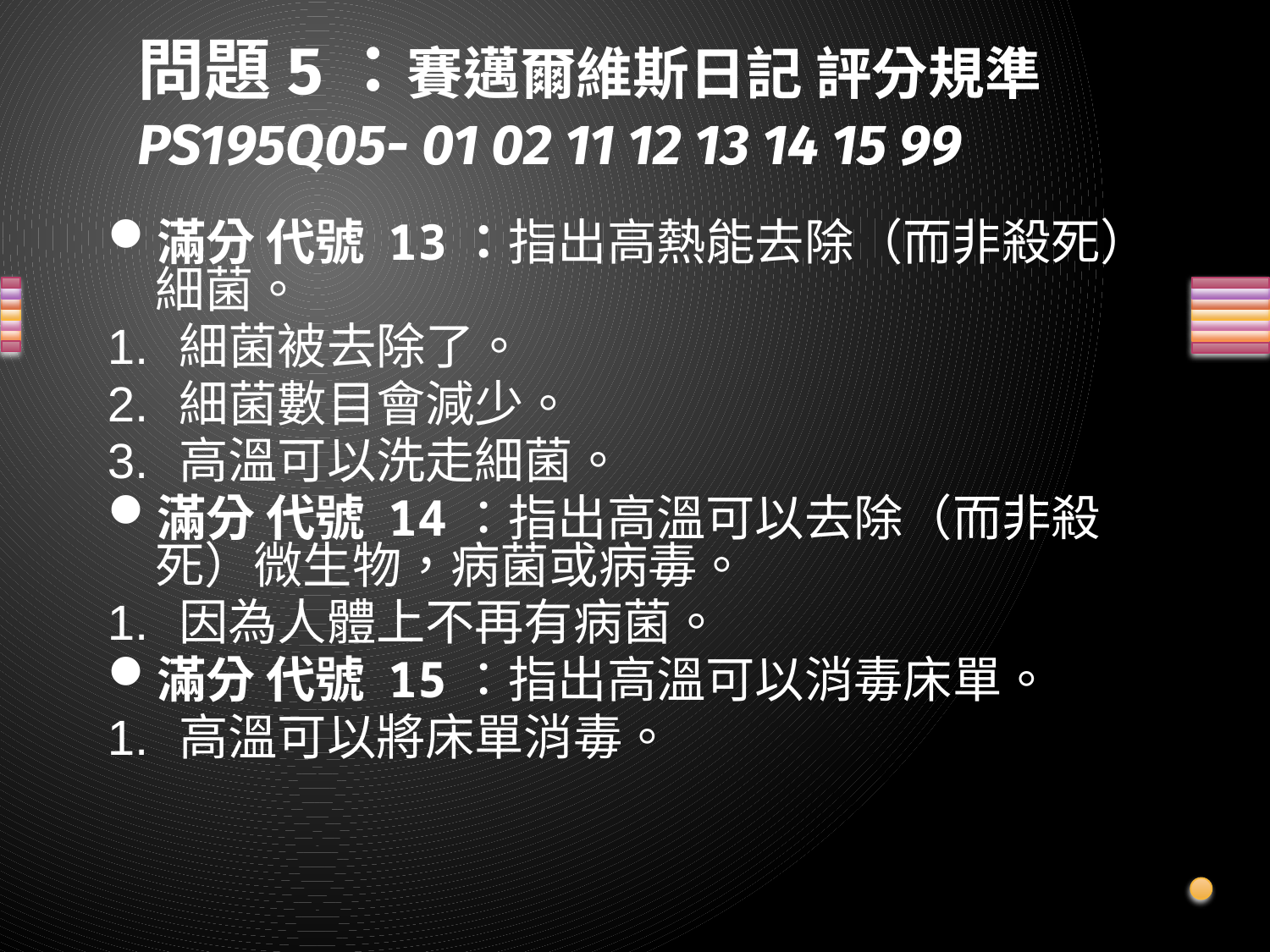

# 問題5：賽邁爾維斯日記 評分規準 PS195Q05- 01 02 11 12 13 14 15 99
滿分 代號 13：指出高熱能去除（而非殺死）細菌。
細菌被去除了。
細菌數目會減少。
高溫可以洗走細菌。
滿分 代號 14：指出高溫可以去除（而非殺死）微生物，病菌或病毒。
因為人體上不再有病菌。
滿分 代號 15：指出高溫可以消毒床單。
高溫可以將床單消毒。